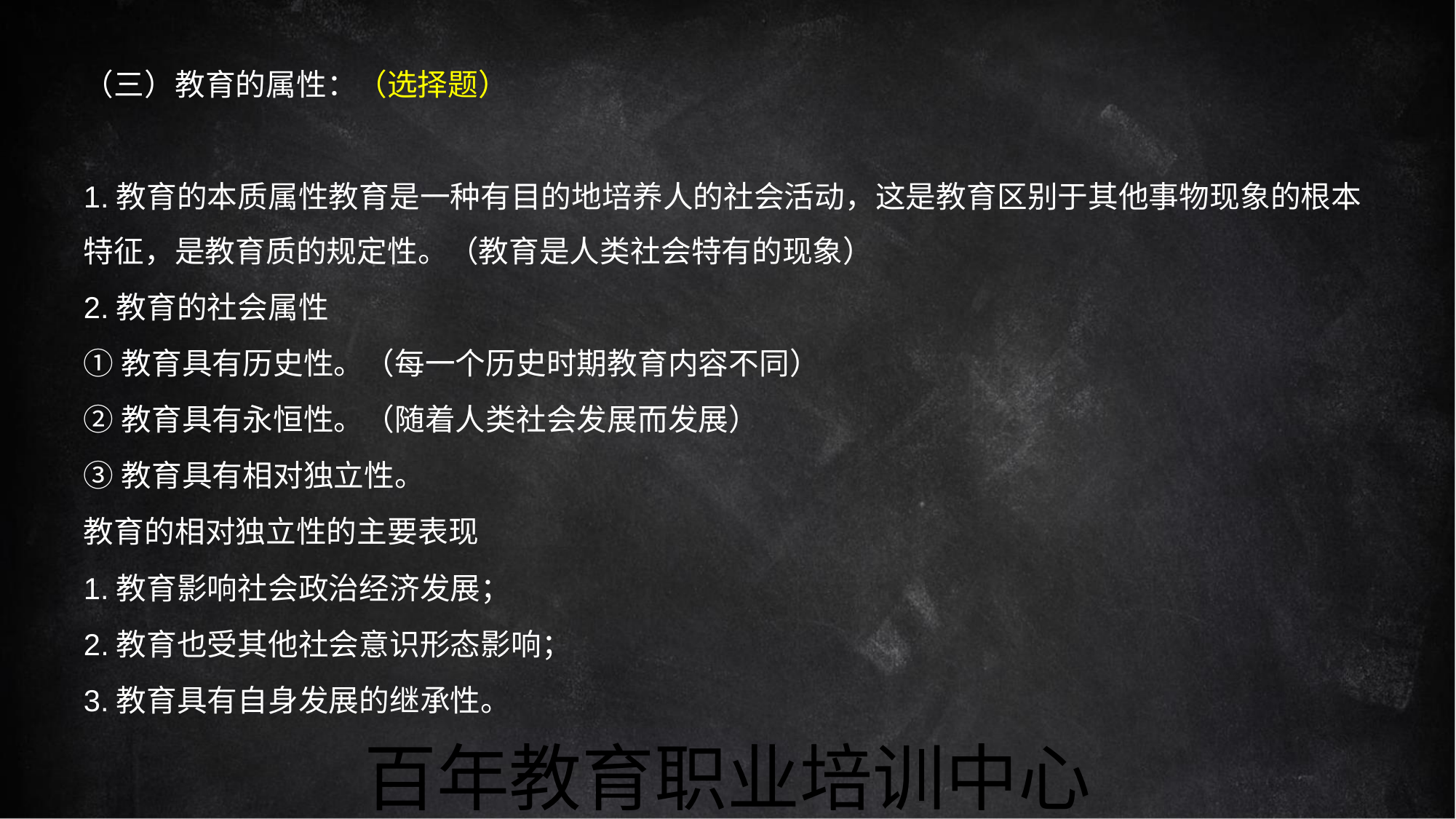

（三）教育的属性：（选择题）
1.教育的本质属性教育是一种有目的地培养人的社会活动，这是教育区别于其他事物现象的根本
特征，是教育质的规定性。（教育是人类社会特有的现象）
2.教育的社会属性
①教育具有历史性。（每一个历史时期教育内容不同）
②教育具有永恒性。（随着人类社会发展而发展）
③教育具有相对独立性。
教育的相对独立性的主要表现
1.教育影响社会政治经济发展；
2.教育也受其他社会意识形态影响；
3.教育具有自身发展的继承性。
百年教育职业培训中心